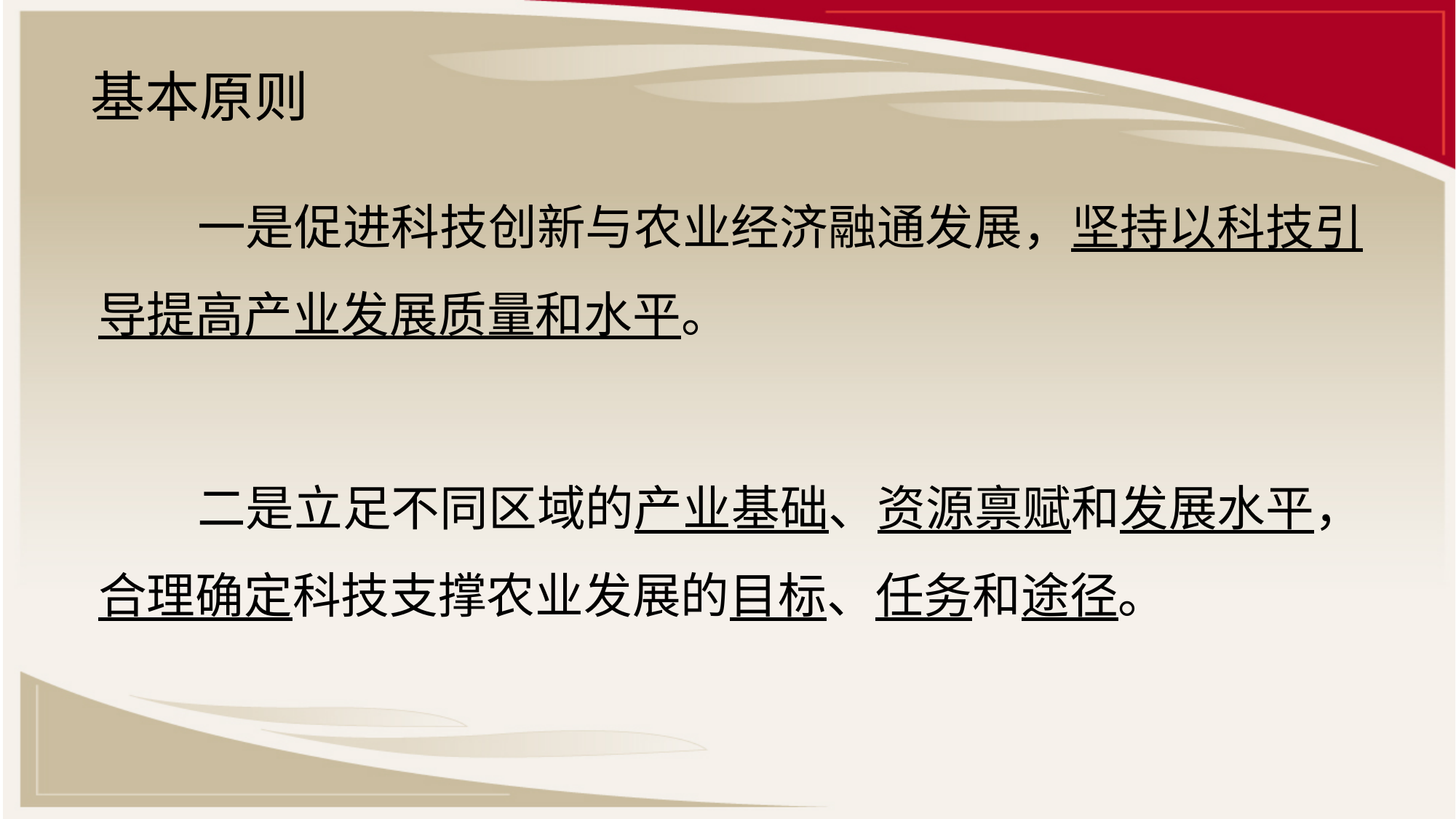

# 基本原则
        一是促进科技创新与农业经济融通发展，坚持以科技引导提高产业发展质量和水平。

        二是立足不同区域的产业基础、资源禀赋和发展水平，合理确定科技支撑农业发展的目标、任务和途径。